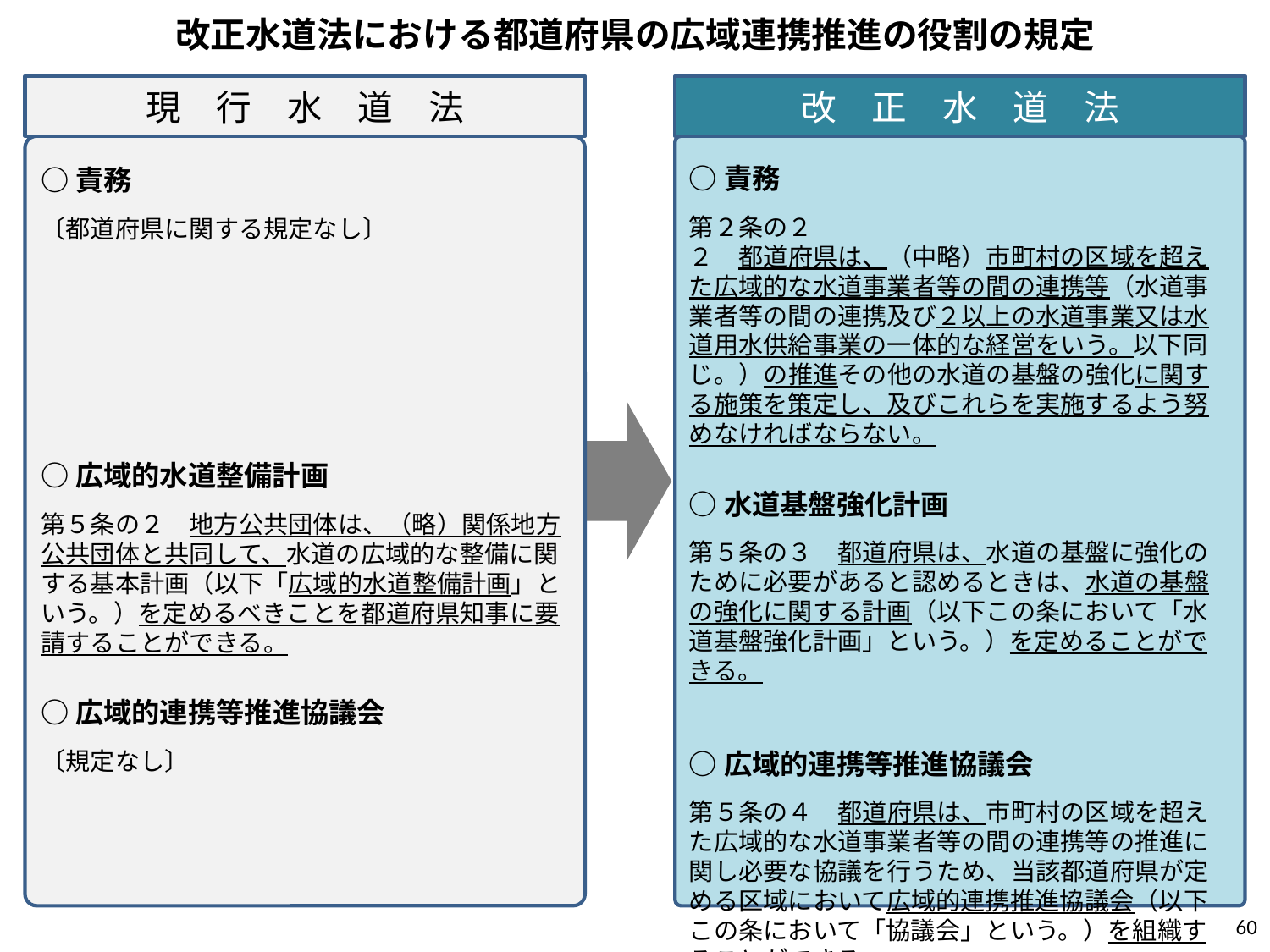

改正水道法における都道府県の広域連携推進の役割の規定
現　行　水　道　法
改　正　水　道　法

○責務

〔都道府県に関する規定なし〕

○広域的水道整備計画

第５条の２　地方公共団体は、（略）関係地方公共団体と共同して、水道の広域的な整備に関する基本計画（以下「広域的水道整備計画」という。）を定めるべきことを都道府県知事に要請することができる。

○広域的連携等推進協議会

〔規定なし〕

○責務

第２条の２
２　都道府県は、（中略）市町村の区域を超えた広域的な水道事業者等の間の連携等（水道事業者等の間の連携及び２以上の水道事業又は水道用水供給事業の一体的な経営をいう。以下同じ。）の推進その他の水道の基盤の強化に関する施策を策定し、及びこれらを実施するよう努めなければならない。

○水道基盤強化計画

第５条の３　都道府県は、水道の基盤に強化のために必要があると認めるときは、水道の基盤の強化に関する計画（以下この条において「水道基盤強化計画」という。）を定めることができる。

○広域的連携等推進協議会

第５条の４　都道府県は、市町村の区域を超えた広域的な水道事業者等の間の連携等の推進に関し必要な協議を行うため、当該都道府県が定める区域において広域的連携推進協議会（以下この条において「協議会」という。）を組織することができる。

60